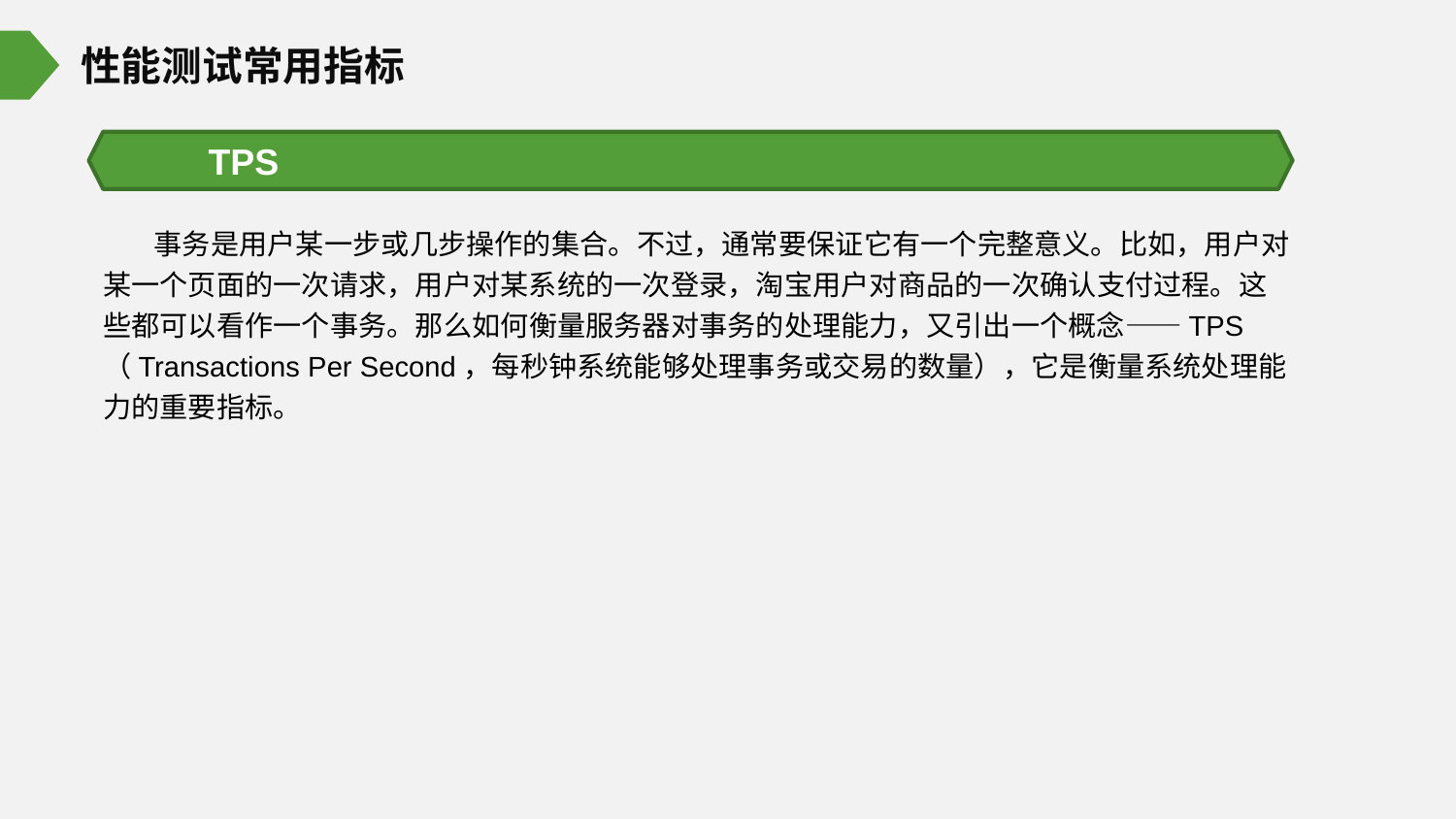

性能测试常用指标
TPS
       事务是用户某一步或几步操作的集合。不过，通常要保证它有一个完整意义。比如，用户对某一个页面的一次请求，用户对某系统的一次登录，淘宝用户对商品的一次确认支付过程。这些都可以看作一个事务。那么如何衡量服务器对事务的处理能力，又引出一个概念——TPS（Transactions Per Second，每秒钟系统能够处理事务或交易的数量），它是衡量系统处理能力的重要指标。